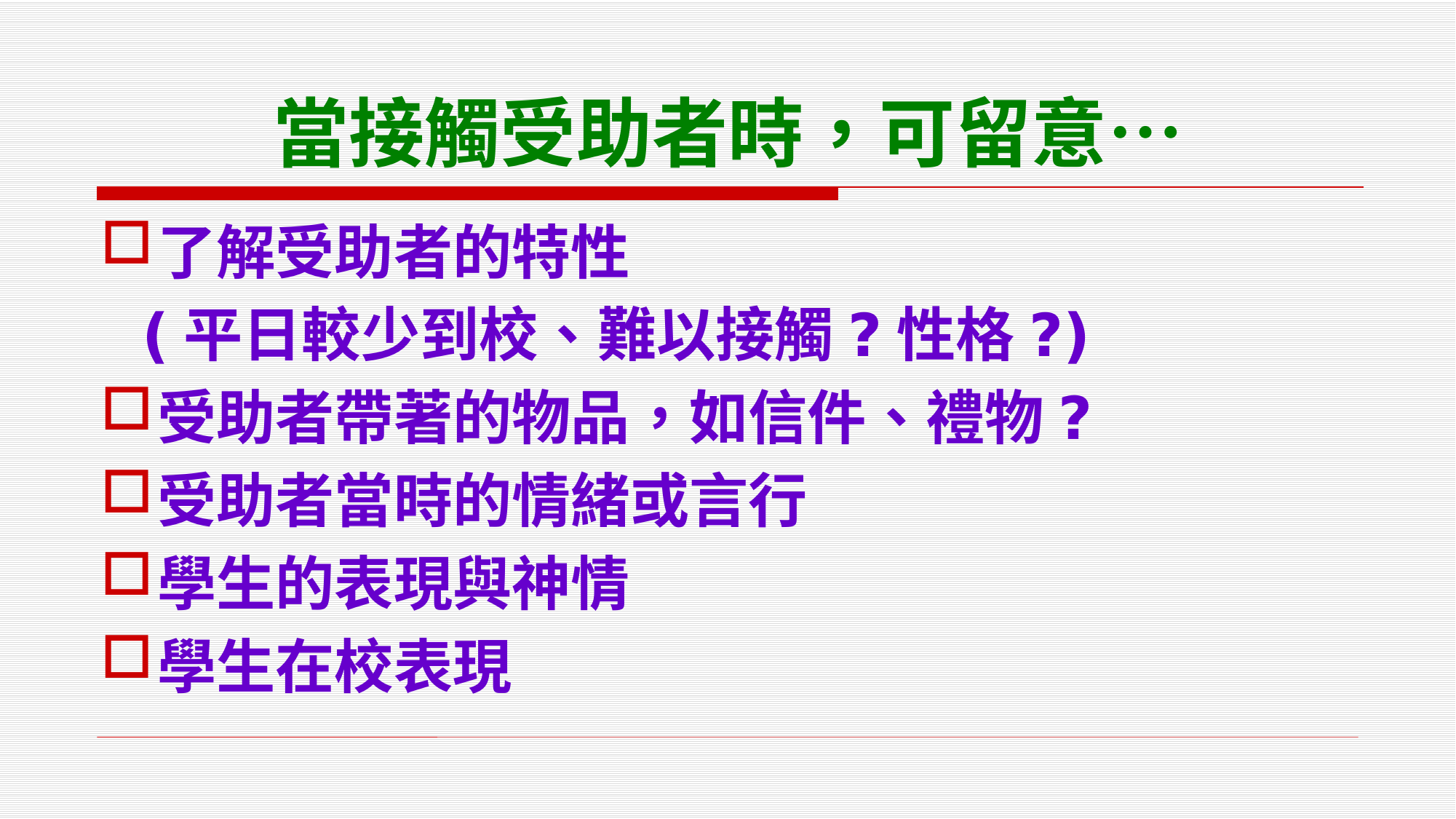

# 當接觸受助者時，可留意…
了解受助者的特性
  (平日較少到校、難以接觸?性格?)
受助者帶著的物品，如信件、禮物?
受助者當時的情緒或言行
學生的表現與神情
學生在校表現